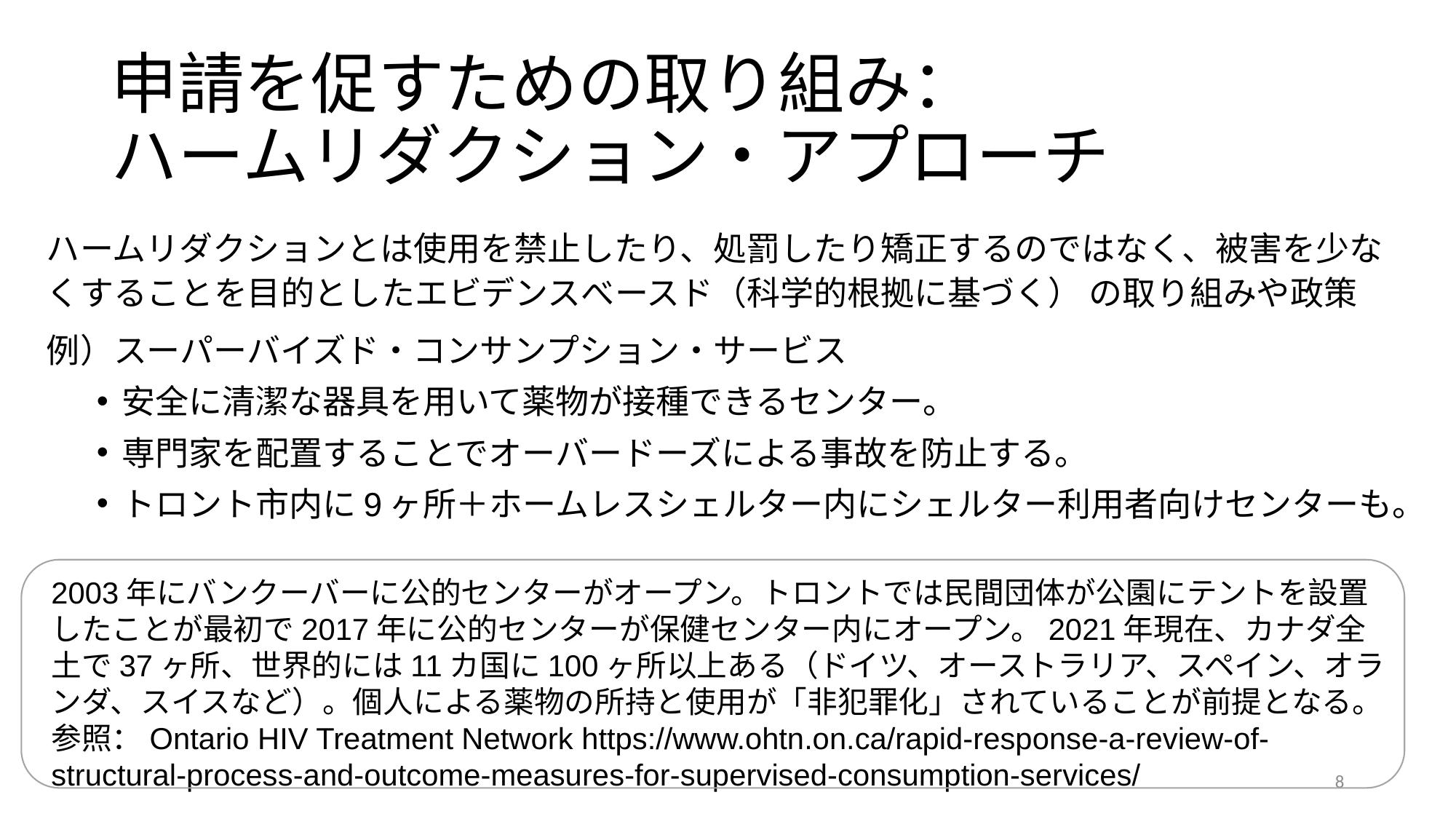

# 申請を促すための取り組み： ハームリダクション・アプローチ
ハームリダクションとは使用を禁止したり、処罰したり矯正するのではなく、被害を少なくすることを目的としたエビデンスべースド（科学的根拠に基づく） の取り組みや政策
例）スーパーバイズド・コンサンプション・サービス
安全に清潔な器具を用いて薬物が接種できるセンター。
専門家を配置することでオーバードーズによる事故を防止する。
トロント市内に9ヶ所＋ホームレスシェルター内にシェルター利用者向けセンターも。

2003年にバンクーバーに公的センターがオープン。トロントでは民間団体が公園にテントを設置したことが最初で2017年に公的センターが保健センター内にオープン。2021年現在、カナダ全土で37ヶ所、世界的には11カ国に100ヶ所以上ある（ドイツ、オーストラリア、スペイン、オランダ、スイスなど）。個人による薬物の所持と使用が「非犯罪化」されていることが前提となる。
参照：Ontario HIV Treatment Network https://www.ohtn.on.ca/rapid-response-a-review-of-structural-process-and-outcome-measures-for-supervised-consumption-services/

8